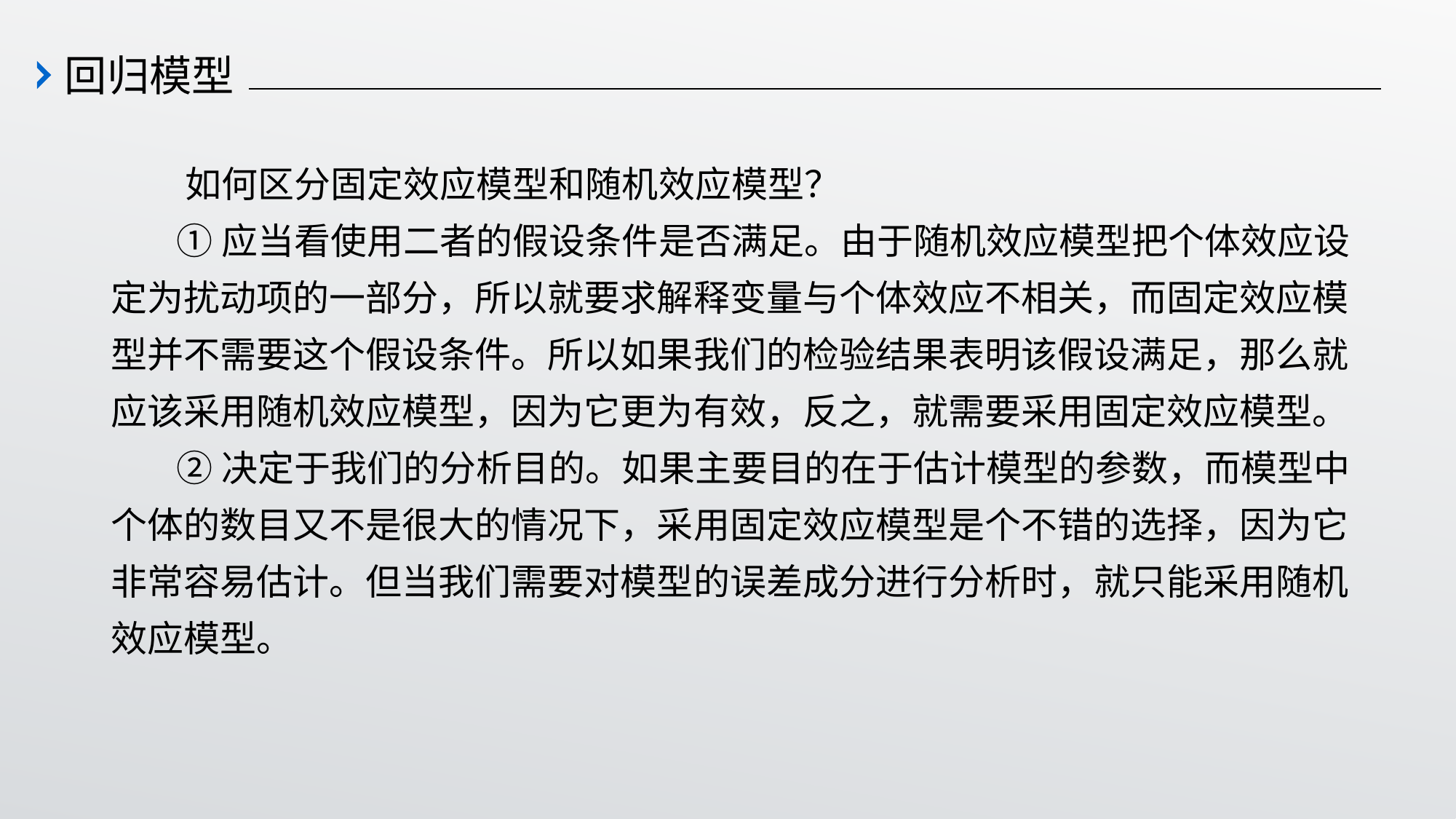

回归模型

        如何区分固定效应模型和随机效应模型？
        ①应当看使用二者的假设条件是否满足。由于随机效应模型把个体效应设定为扰动项的一部分，所以就要求解释变量与个体效应不相关，而固定效应模型并不需要这个假设条件。所以如果我们的检验结果表明该假设满足，那么就应该采用随机效应模型，因为它更为有效，反之，就需要采用固定效应模型。
        ②决定于我们的分析目的。如果主要目的在于估计模型的参数，而模型中个体的数目又不是很大的情况下，采用固定效应模型是个不错的选择，因为它非常容易估计。但当我们需要对模型的误差成分进行分析时，就只能采用随机效应模型。